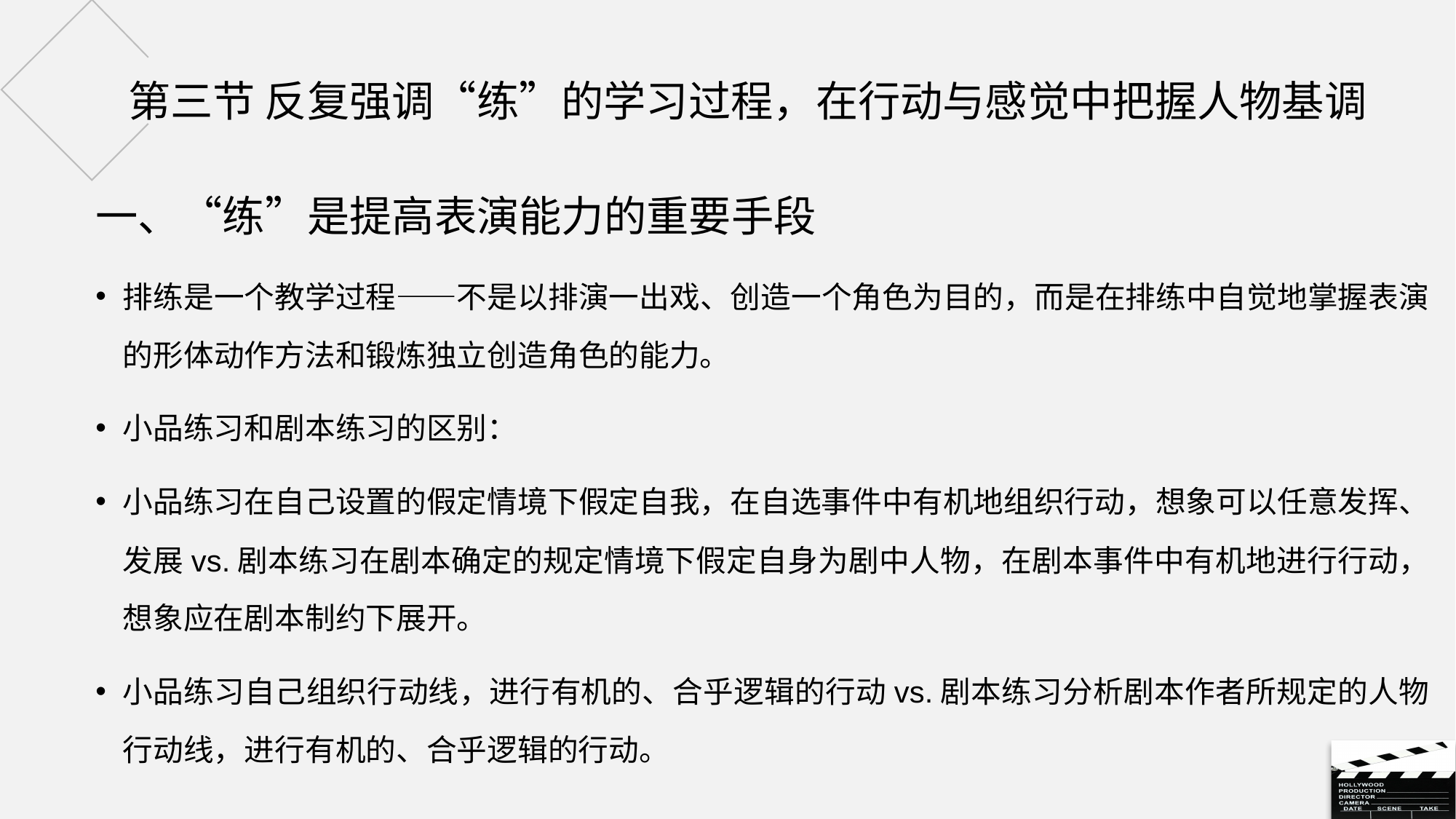

# 第三节 反复强调“练”的学习过程，在行动与感觉中把握人物基调
一、“练”是提高表演能力的重要手段
排练是一个教学过程——不是以排演一出戏、创造一个角色为目的，而是在排练中自觉地掌握表演的形体动作方法和锻炼独立创造角色的能力。
小品练习和剧本练习的区别：
小品练习在自己设置的假定情境下假定自我，在自选事件中有机地组织行动，想象可以任意发挥、发展vs.剧本练习在剧本确定的规定情境下假定自身为剧中人物，在剧本事件中有机地进行行动，想象应在剧本制约下展开。
小品练习自己组织行动线，进行有机的、合乎逻辑的行动vs.剧本练习分析剧本作者所规定的人物行动线，进行有机的、合乎逻辑的行动。